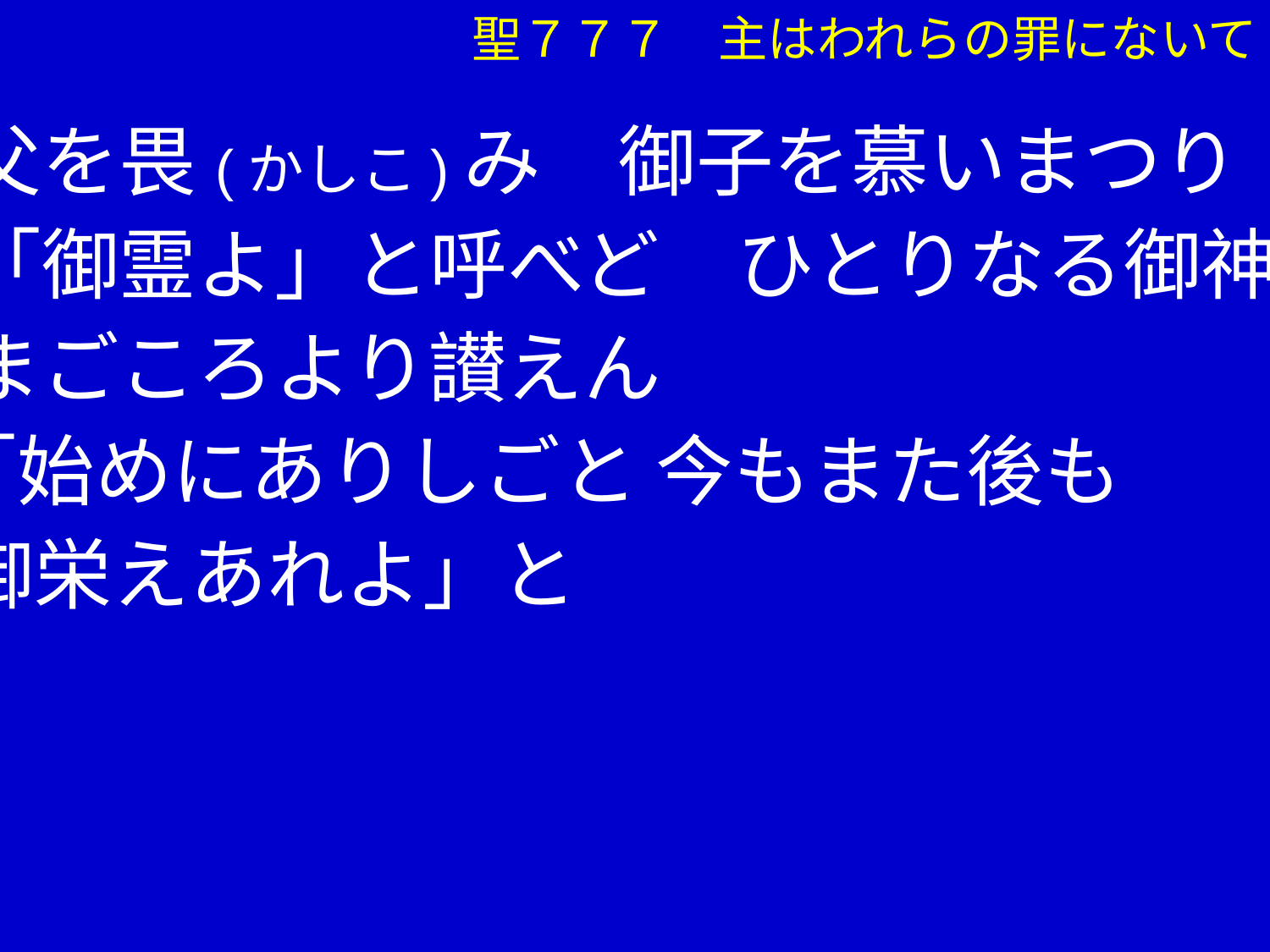

聖７７７　主はわれらの罪にないて
　父を畏(かしこ)み　御子を慕いまつり
　「御霊よ」と呼べど　ひとりなる御神を
　まごころより讃えん
  「始めにありしごと 今もまた後も
   御栄えあれよ」と